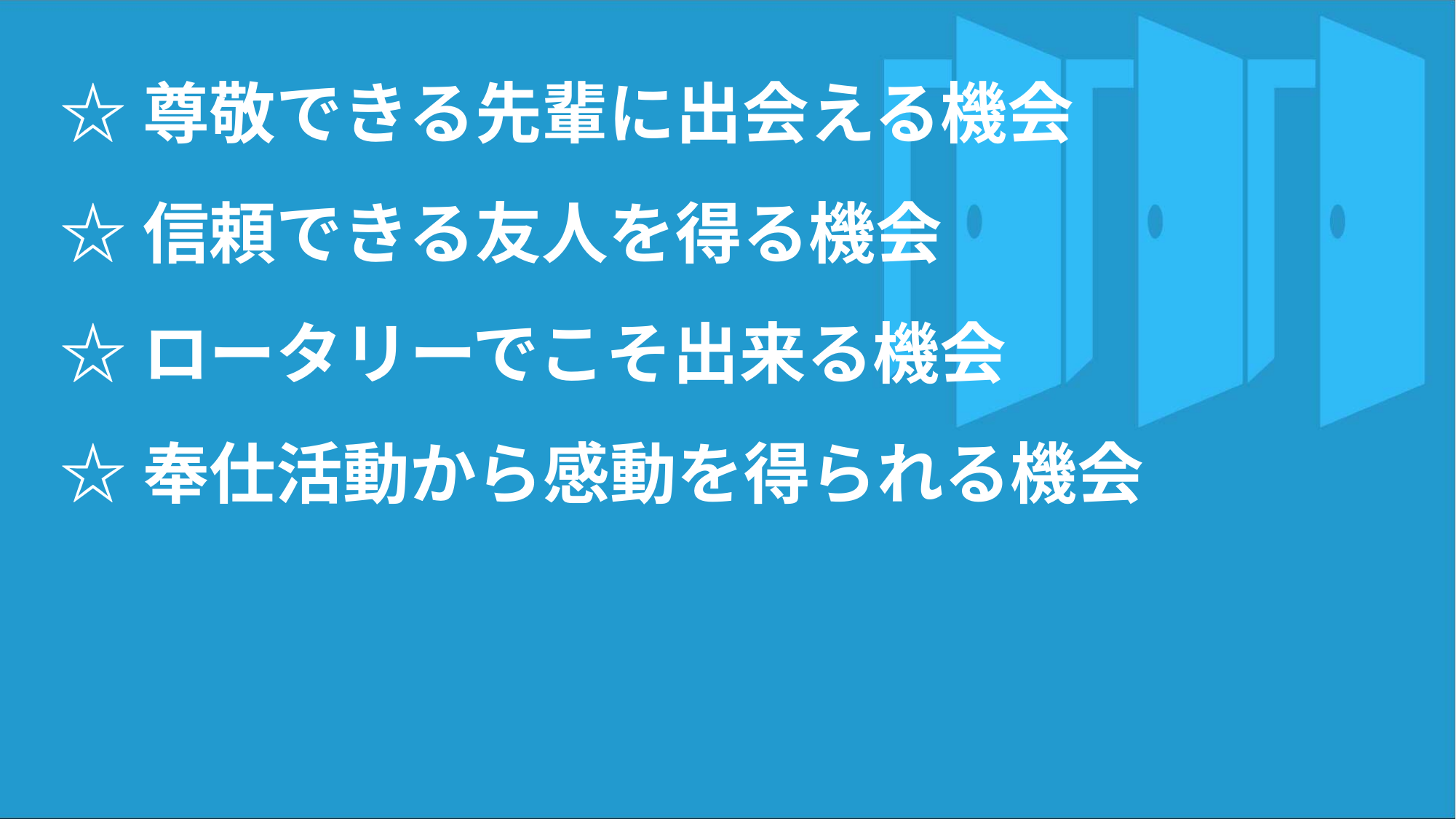

☆尊敬できる先輩に出会える機会
☆信頼できる友人を得る機会
☆ロータリーでこそ出来る機会
☆奉仕活動から感動を得られる機会